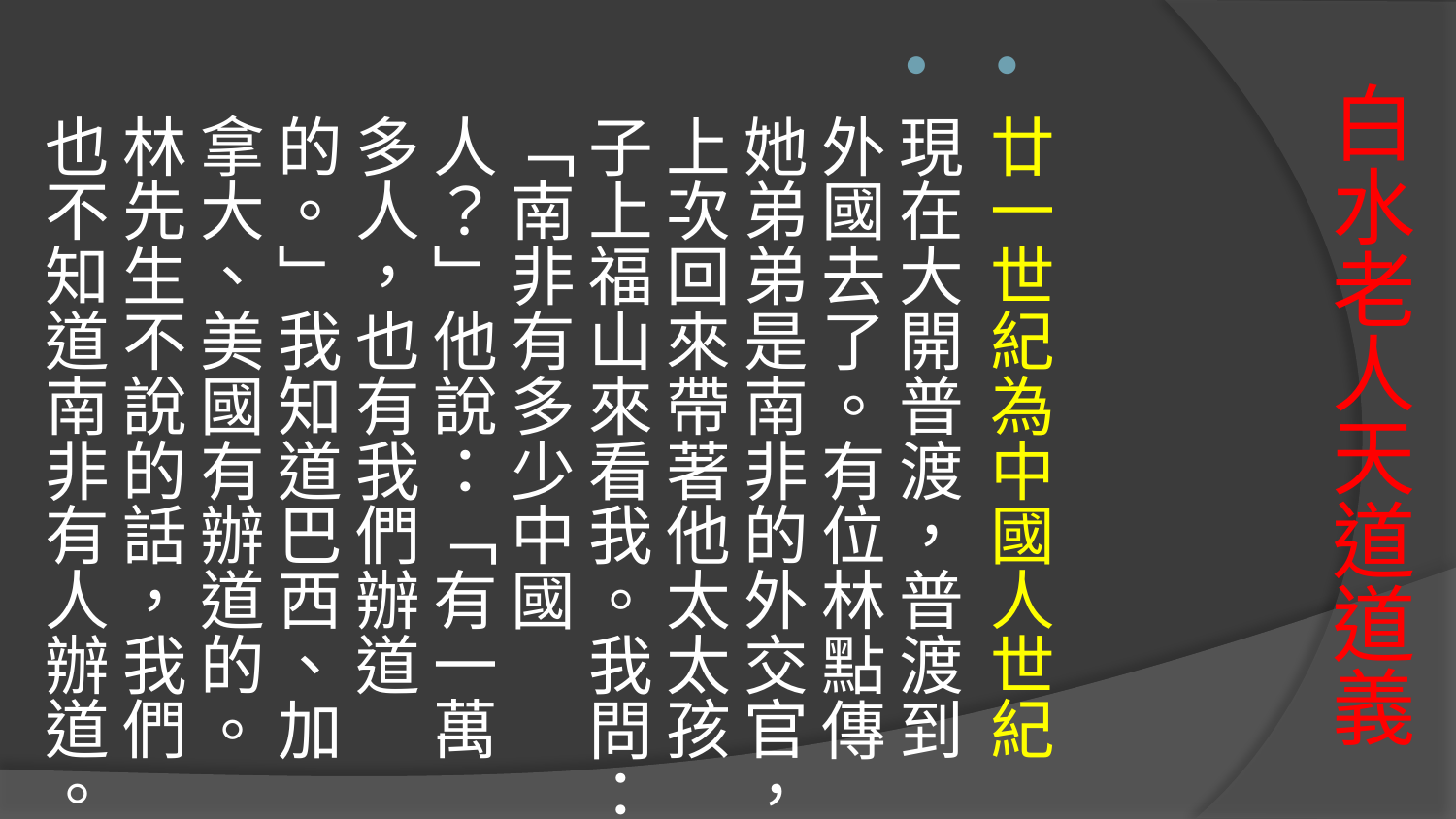

廿一世紀為中國人世紀
現在大開普渡，普渡到外國去了。有位林點傳她弟弟是南非的外交官，上次回來帶著他太太孩子上福山來看我。我問：「南非有多少中國人？」他說：「有一萬多人，也有我們辦道的。」我知道巴西、加拿大、美國有辦道的。林先生不說的話，我們也不知道南非有人辦道。
# 白水老人天道道義